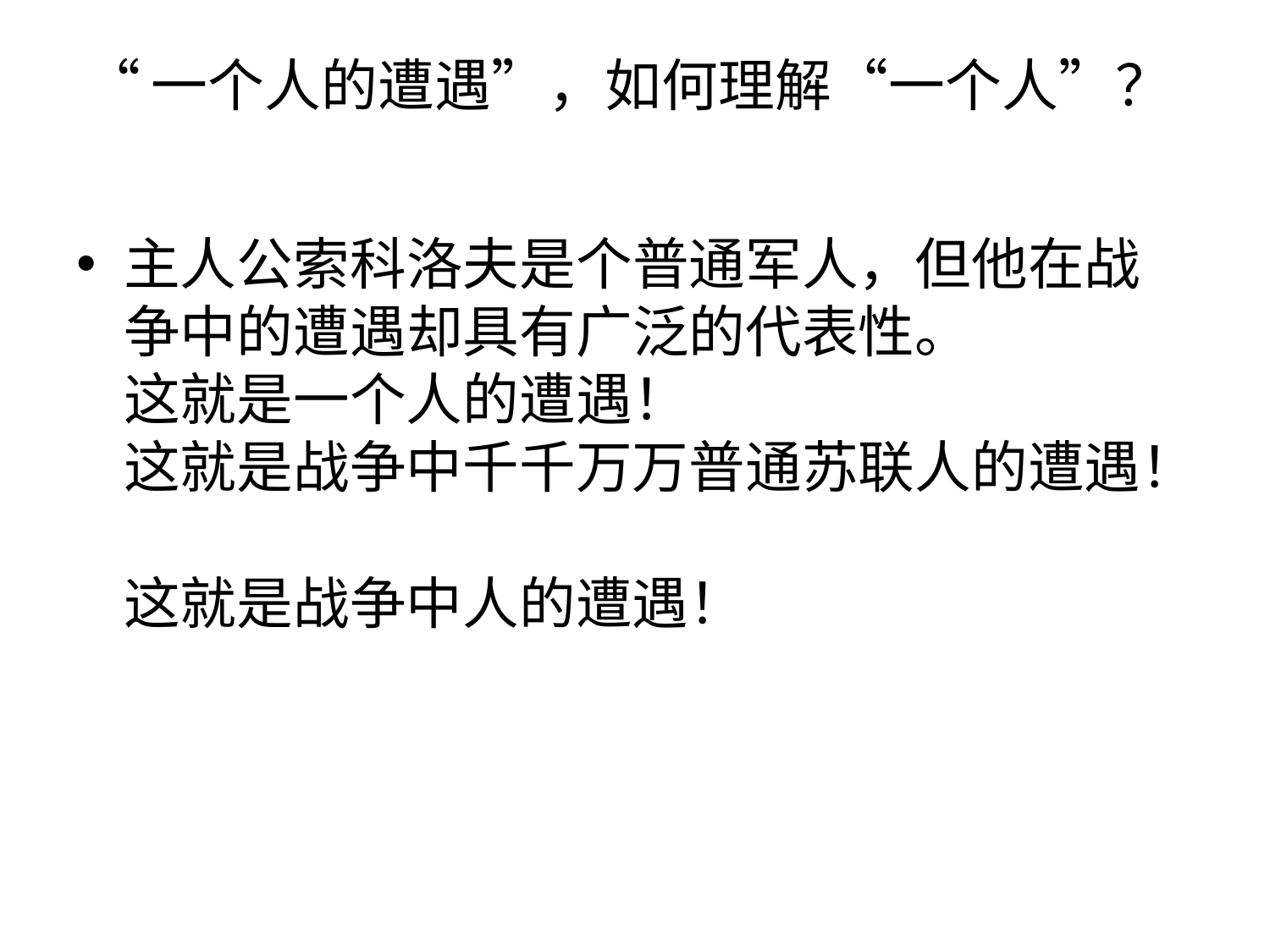

# “一个人的遭遇”，如何理解“一个人”？
主人公索科洛夫是个普通军人，但他在战争中的遭遇却具有广泛的代表性。
这就是一个人的遭遇！
这就是战争中千千万万普通苏联人的遭遇！
这就是战争中人的遭遇！